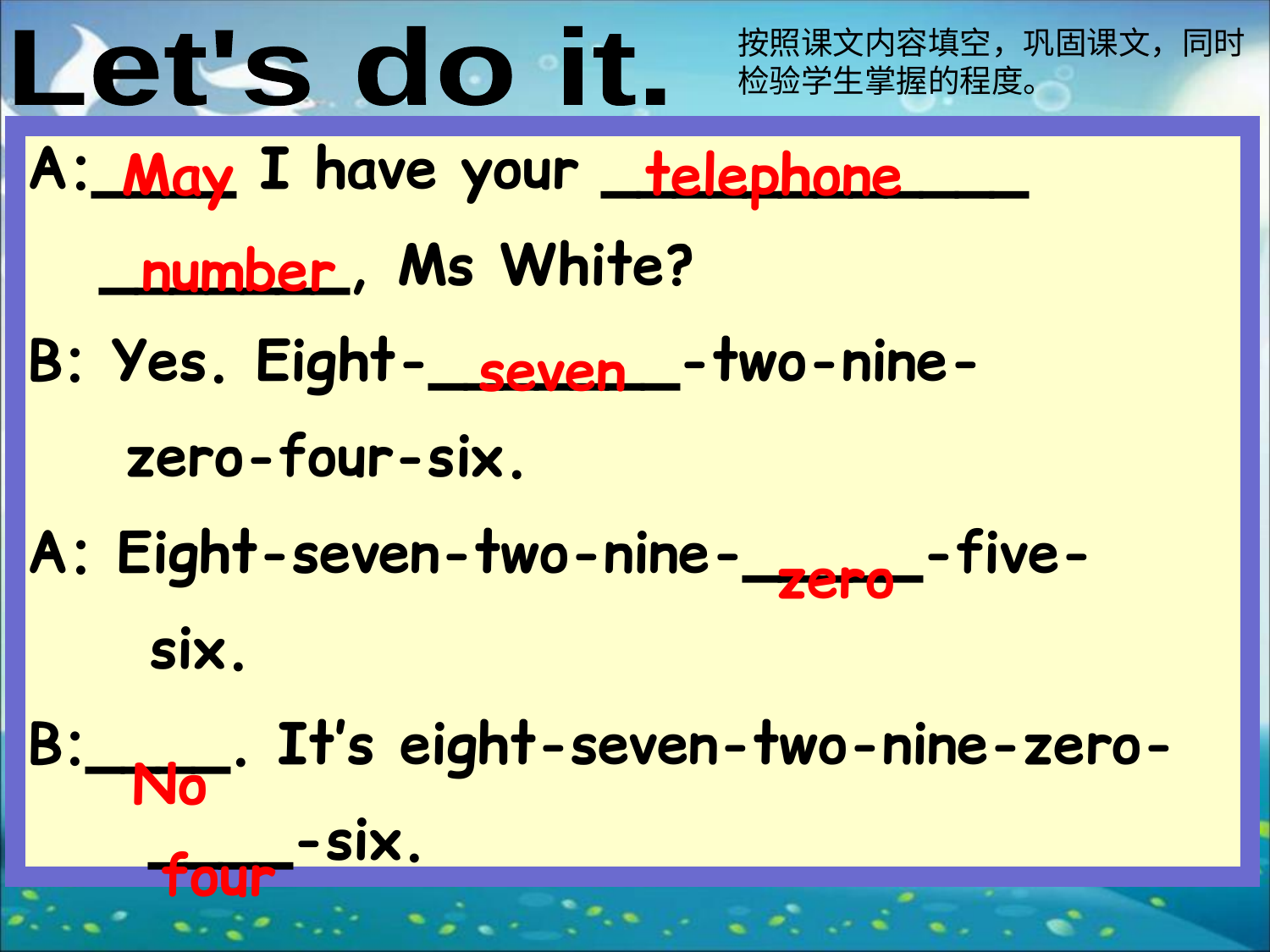

按照课文内容填空，巩固课文，同时
检验学生掌握的程度。
Let's do it.
A:____ I have your ____________
   _______, Ms White?
B: Yes. Eight-_______-two-nine-
    zero-four-six.
A: Eight-seven-two-nine-_____-five-
     six.
B:____. It’s eight-seven-two-nine-zero-
     ____-six.
May
telephone
number
seven
zero
No
four